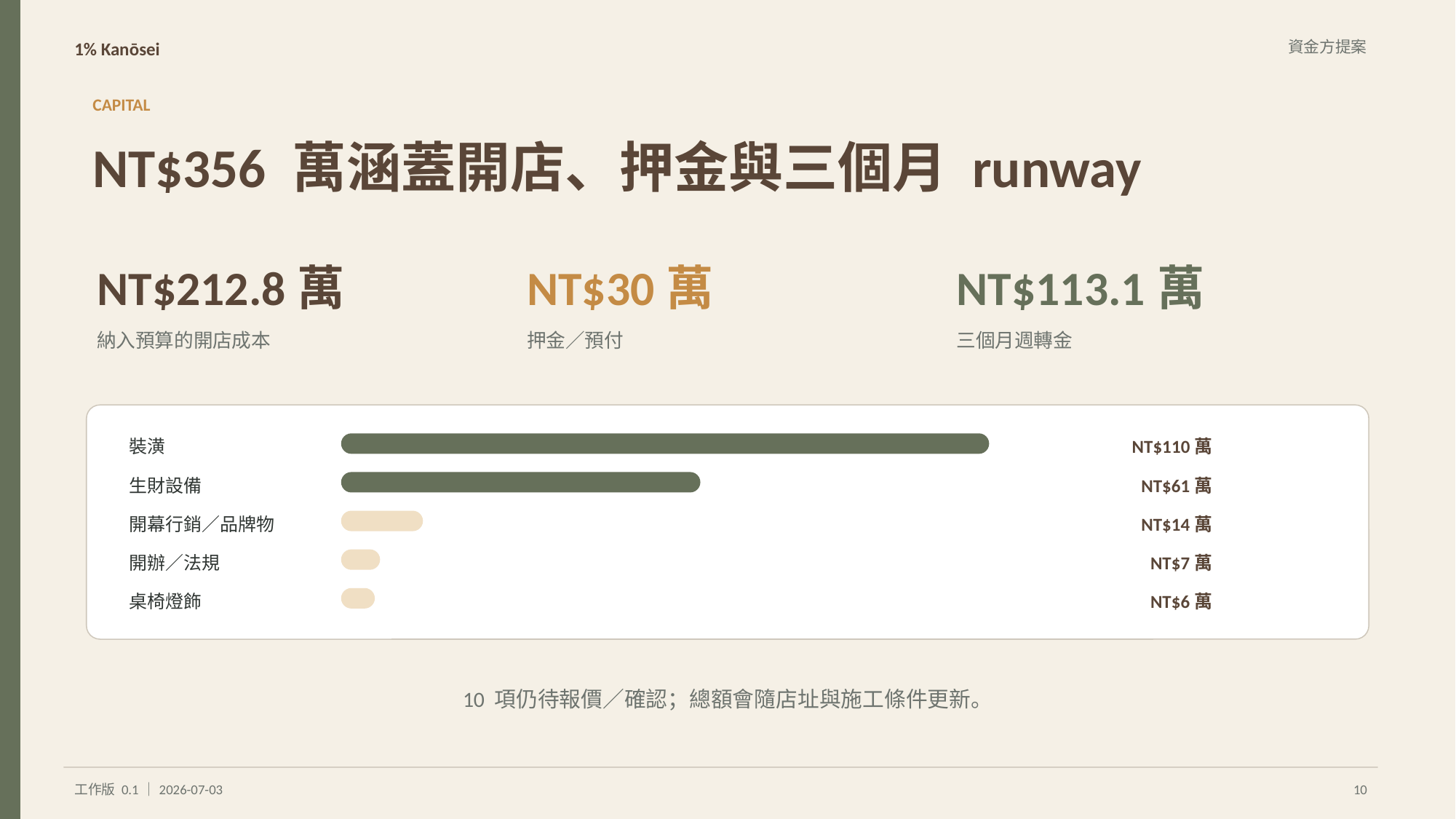

1% Kanōsei
資金方提案
CAPITAL
NT$356 萬涵蓋開店、押金與三個月 runway
NT$212.8萬
NT$30萬
NT$113.1萬
納入預算的開店成本
押金／預付
三個月週轉金

裝潢
NT$110萬

生財設備
NT$61萬

開幕行銷／品牌物
NT$14萬

開辦／法規
NT$7萬

桌椅燈飾
NT$6萬

10 項仍待報價／確認；總額會隨店址與施工條件更新。

工作版 0.1｜2026-07-03
10